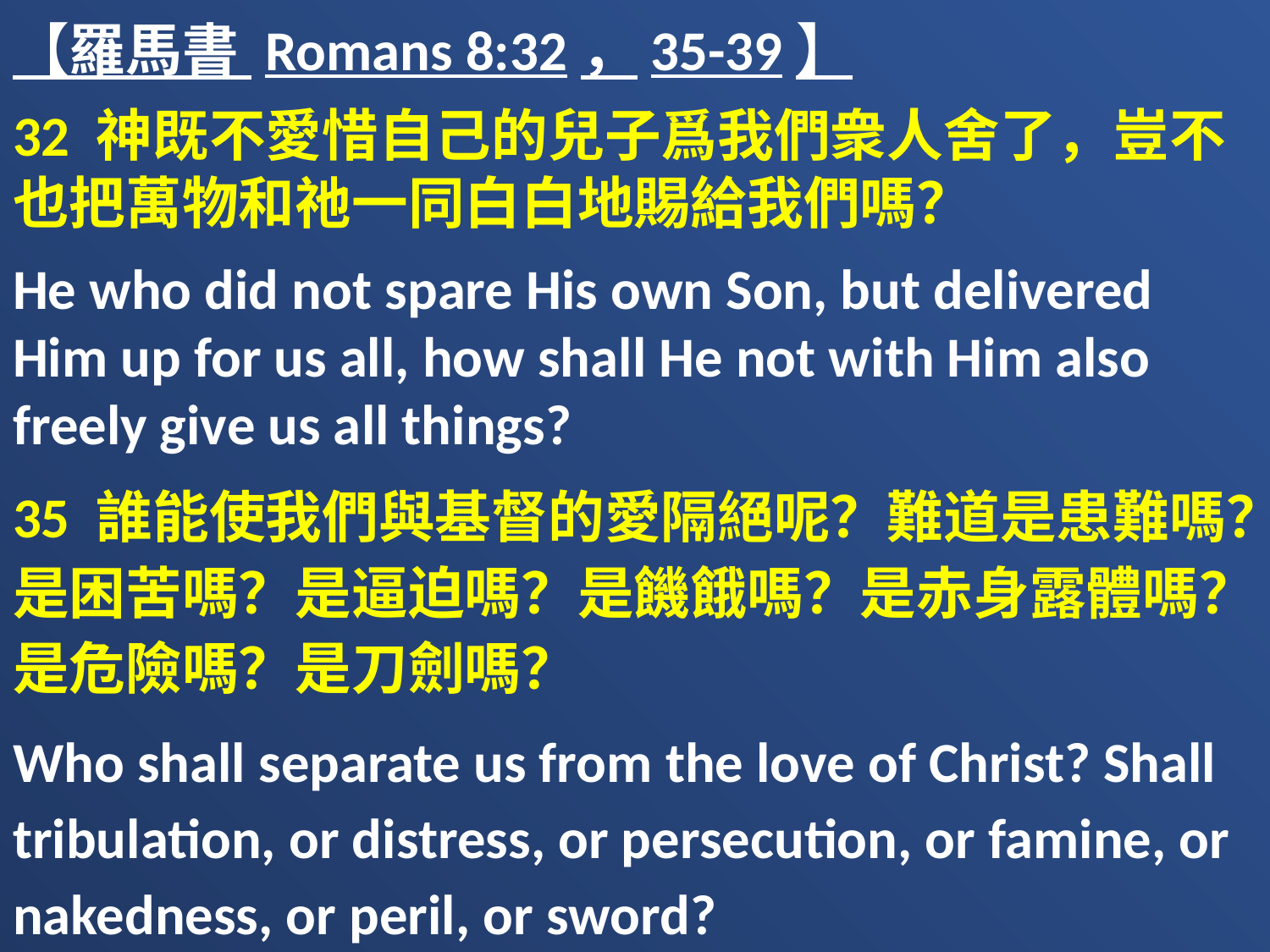

【羅馬書 Romans 8:32，35-39】
32 神既不愛惜自己的兒子爲我們衆人舍了，豈不也把萬物和祂一同白白地賜給我們嗎？
He who did not spare His own Son, but delivered Him up for us all, how shall He not with Him also freely give us all things?
35 誰能使我們與基督的愛隔絕呢？難道是患難嗎？是困苦嗎？是逼迫嗎？是饑餓嗎？是赤身露體嗎？是危險嗎？是刀劍嗎？
Who shall separate us from the love of Christ? Shall tribulation, or distress, or persecution, or famine, or nakedness, or peril, or sword?